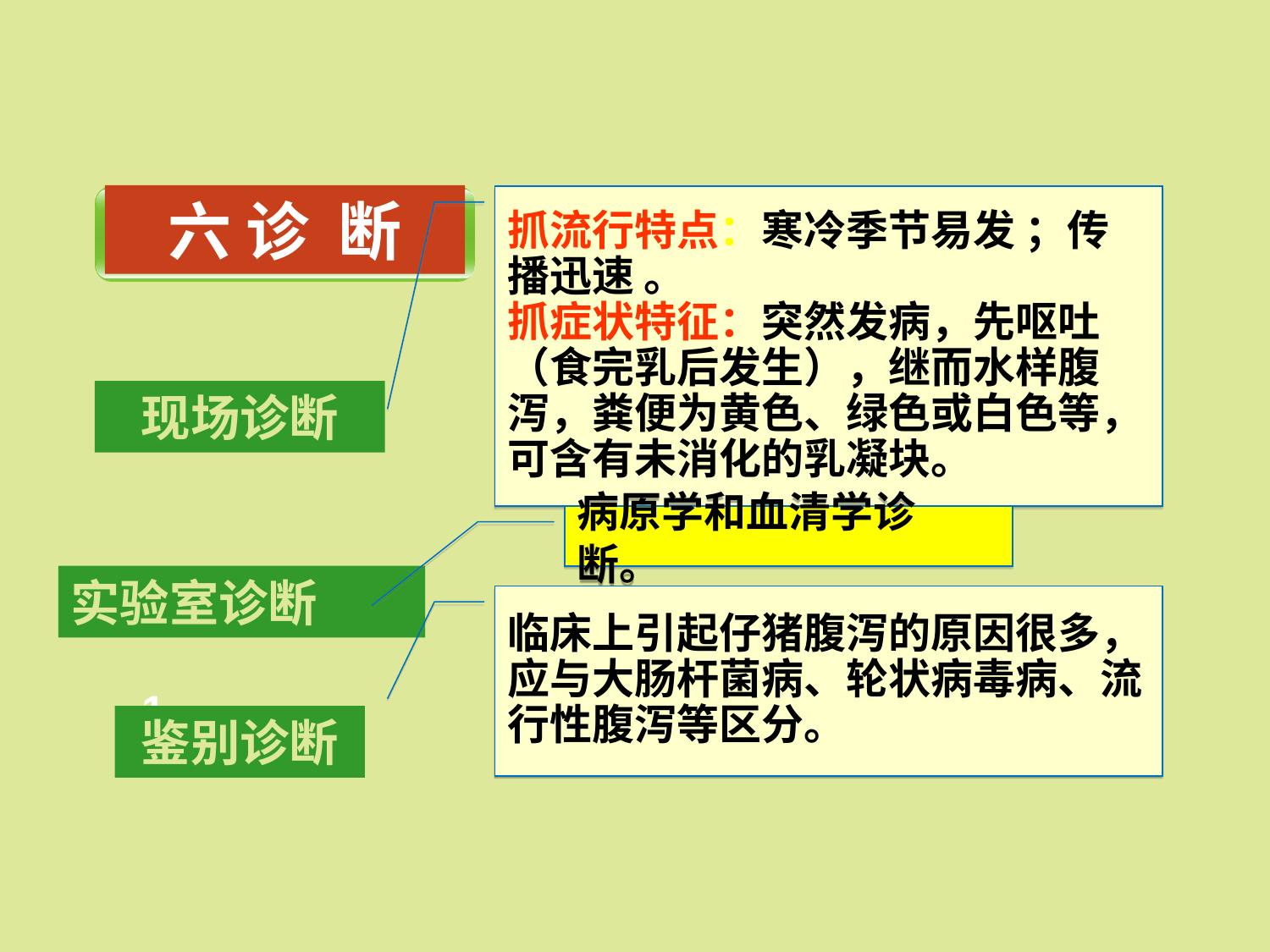

六 诊  断

抓流行特点：寒冷季节易发 ；传播迅速 。
抓症状特征：突然发病，先呕吐（食完乳后发生），继而水样腹泻，粪便为黄色、绿色或白色等，可含有未消化的乳凝块。
现场诊断
病原学和血清学诊断。
实验室诊断
临床上引起仔猪腹泻的原因很多，应与大肠杆菌病、轮状病毒病、流行性腹泻等区分。
1
鉴别诊断